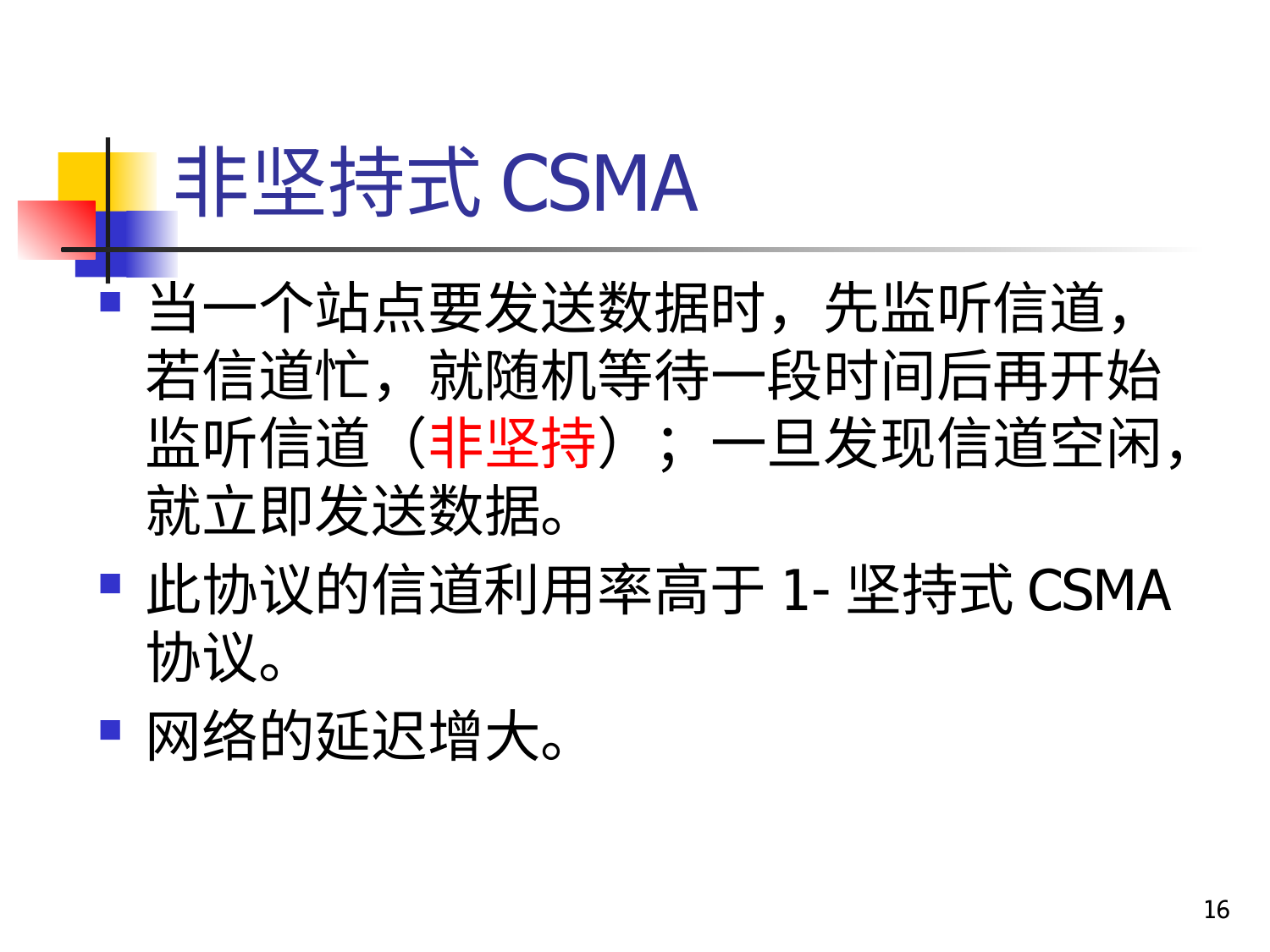

# 非坚持式CSMA
当一个站点要发送数据时，先监听信道，若信道忙，就随机等待一段时间后再开始监听信道（非坚持）；一旦发现信道空闲，就立即发送数据。
此协议的信道利用率高于1-坚持式CSMA协议。
网络的延迟增大。
16